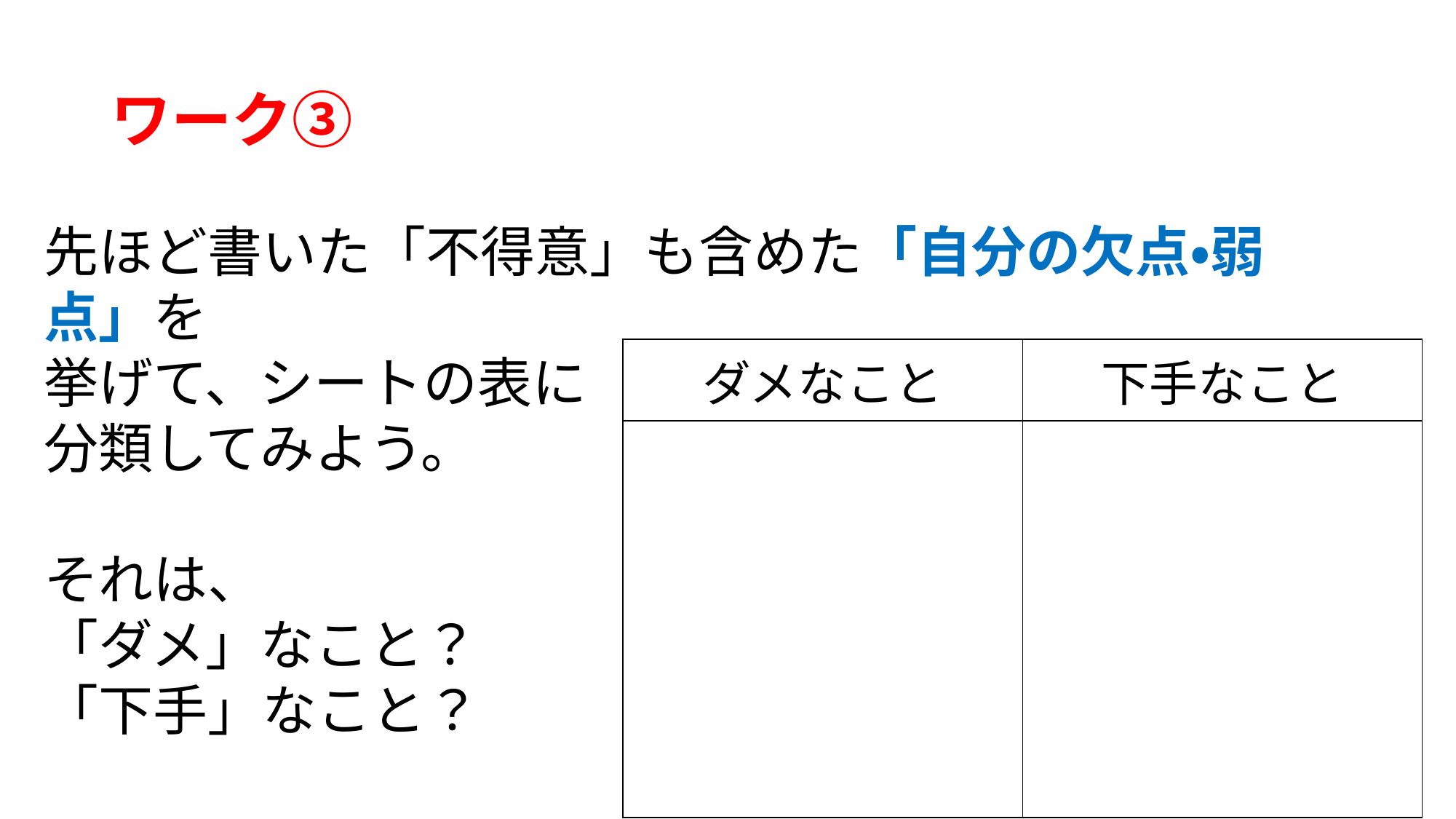

# ワーク③
先ほど書いた「不得意」も含めた「自分の欠点・弱点」を
挙げて、シートの表に
分類してみよう。

それは、
「ダメ」なこと？
「下手」なこと？
| ダメなこと | 下手なこと |
| --- | --- |
|  |  |